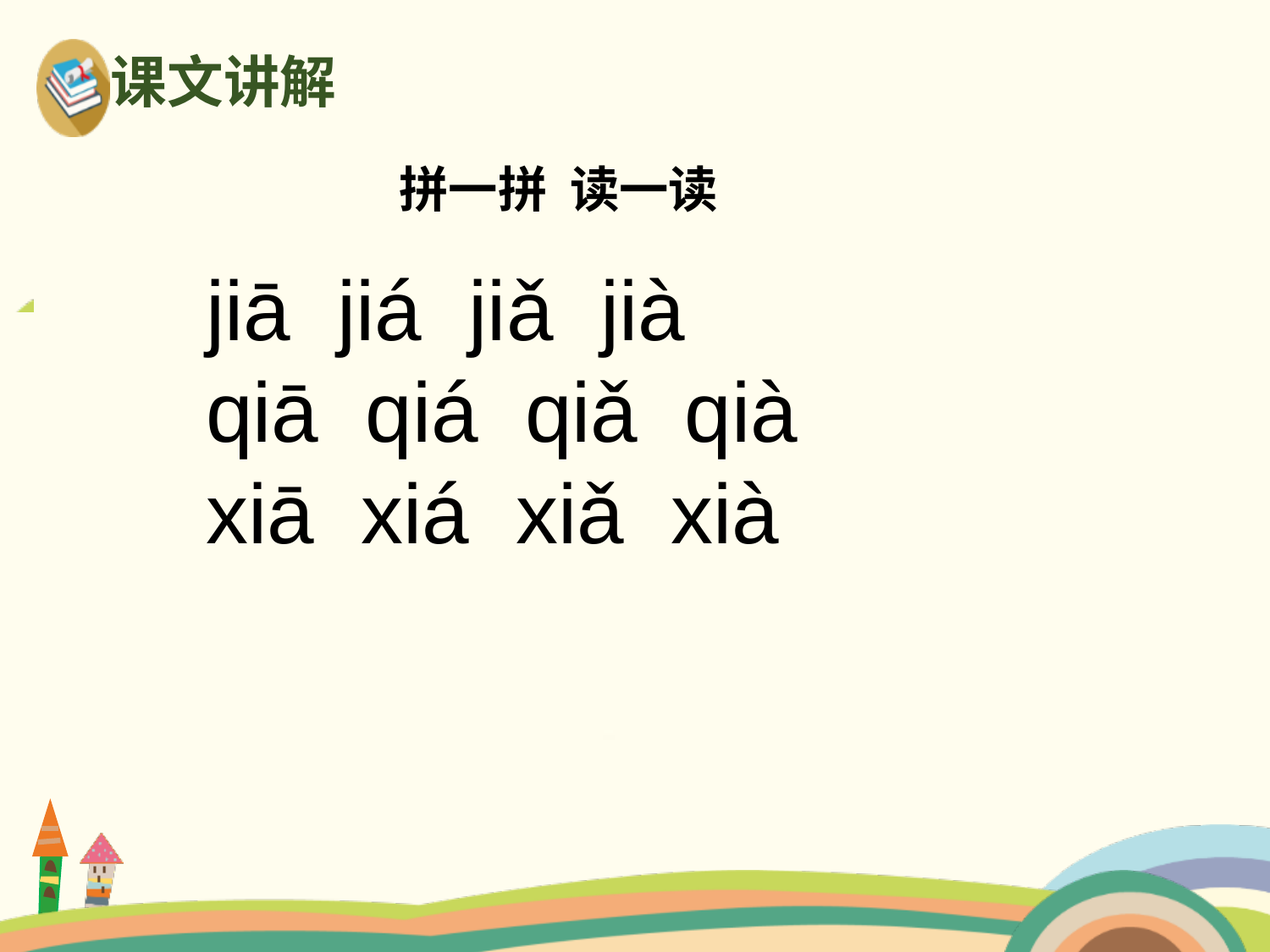

课文讲解
拼一拼  读一读
jiā  jiá  jiǎ  jià
qiā  qiá  qiǎ  qià
xiā  xiá  xiǎ  xià